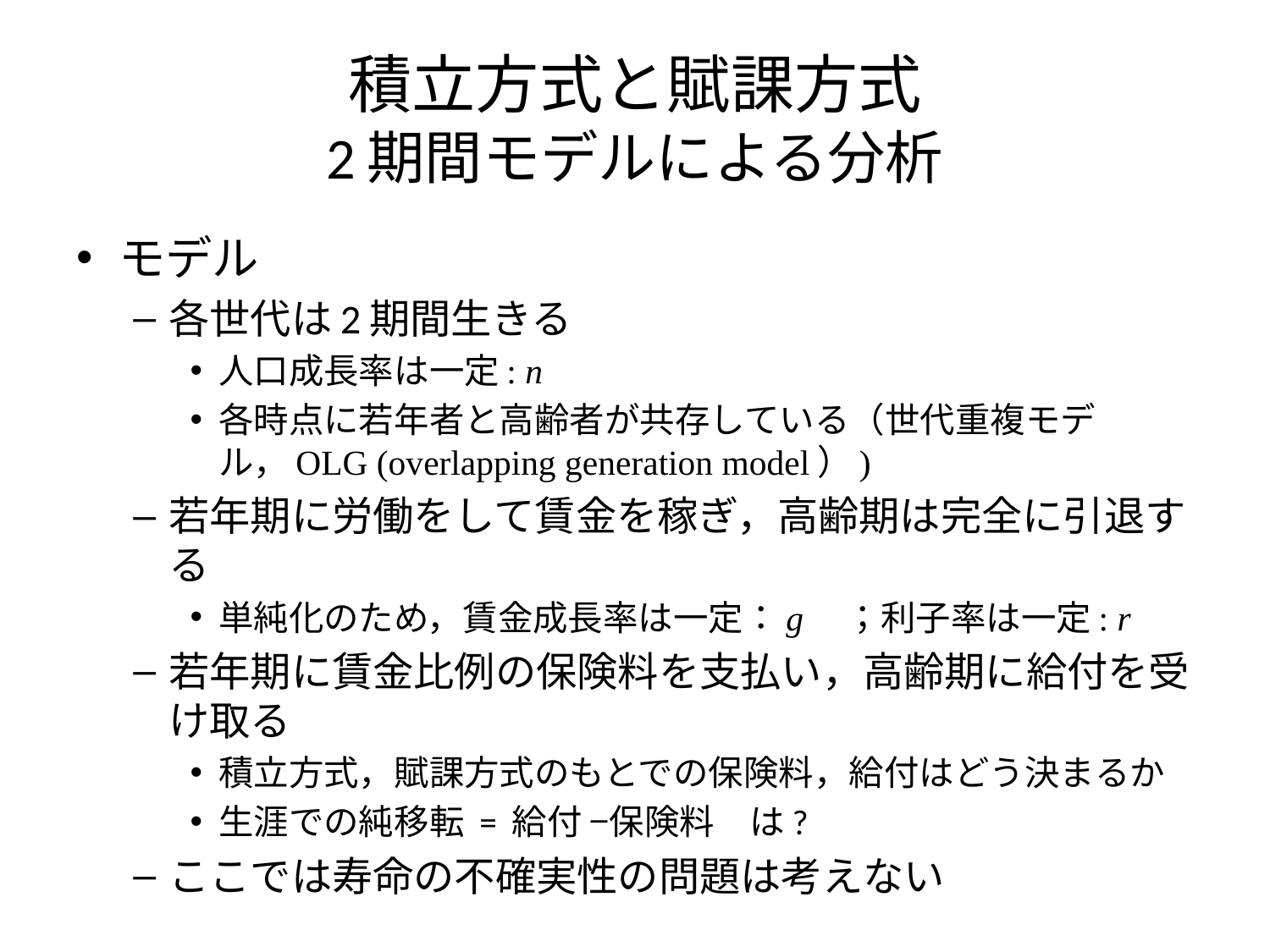

# 積立方式と賦課方式 2期間モデルによる分析
モデル
各世代は2期間生きる
人口成長率は一定: n
各時点に若年者と高齢者が共存している（世代重複モデル，OLG (overlapping generation model）)
若年期に労働をして賃金を稼ぎ，高齢期は完全に引退する
単純化のため，賃金成長率は一定：g　；利子率は一定: r
若年期に賃金比例の保険料を支払い，高齢期に給付を受け取る
積立方式，賦課方式のもとでの保険料，給付はどう決まるか
生涯での純移転 = 給付 −保険料　は?
ここでは寿命の不確実性の問題は考えない